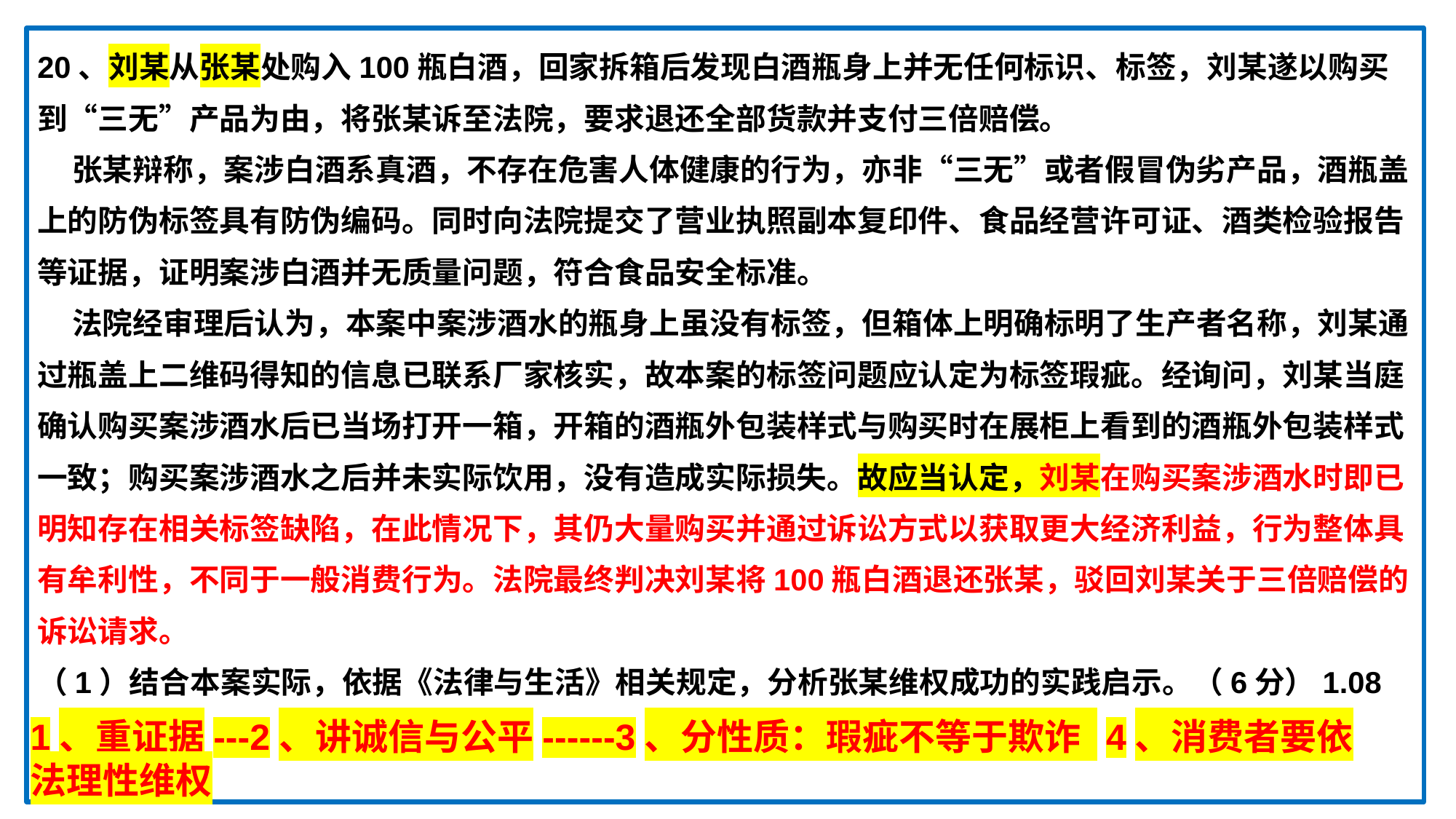

20、刘某从张某处购入100瓶白酒，回家拆箱后发现白酒瓶身上并无任何标识、标签，刘某遂以购买到“三无”产品为由，将张某诉至法院，要求退还全部货款并支付三倍赔偿。
    张某辩称，案涉白酒系真酒，不存在危害人体健康的行为，亦非“三无”或者假冒伪劣产品，酒瓶盖上的防伪标签具有防伪编码。同时向法院提交了营业执照副本复印件、食品经营许可证、酒类检验报告等证据，证明案涉白酒并无质量问题，符合食品安全标准。
    法院经审理后认为，本案中案涉酒水的瓶身上虽没有标签，但箱体上明确标明了生产者名称，刘某通过瓶盖上二维码得知的信息已联系厂家核实，故本案的标签问题应认定为标签瑕疵。经询问，刘某当庭确认购买案涉酒水后已当场打开一箱，开箱的酒瓶外包装样式与购买时在展柜上看到的酒瓶外包装样式一致；购买案涉酒水之后并未实际饮用，没有造成实际损失。故应当认定，刘某在购买案涉酒水时即已明知存在相关标签缺陷，在此情况下，其仍大量购买并通过诉讼方式以获取更大经济利益，行为整体具有牟利性，不同于一般消费行为。法院最终判决刘某将100瓶白酒退还张某，驳回刘某关于三倍赔偿的诉讼请求。
（1）结合本案实际，依据《法律与生活》相关规定，分析张某维权成功的实践启示。（6分）1.08

1、重证据---2、讲诚信与公平------3、分性质：瑕疵不等于欺诈  4、消费者要依法理性维权